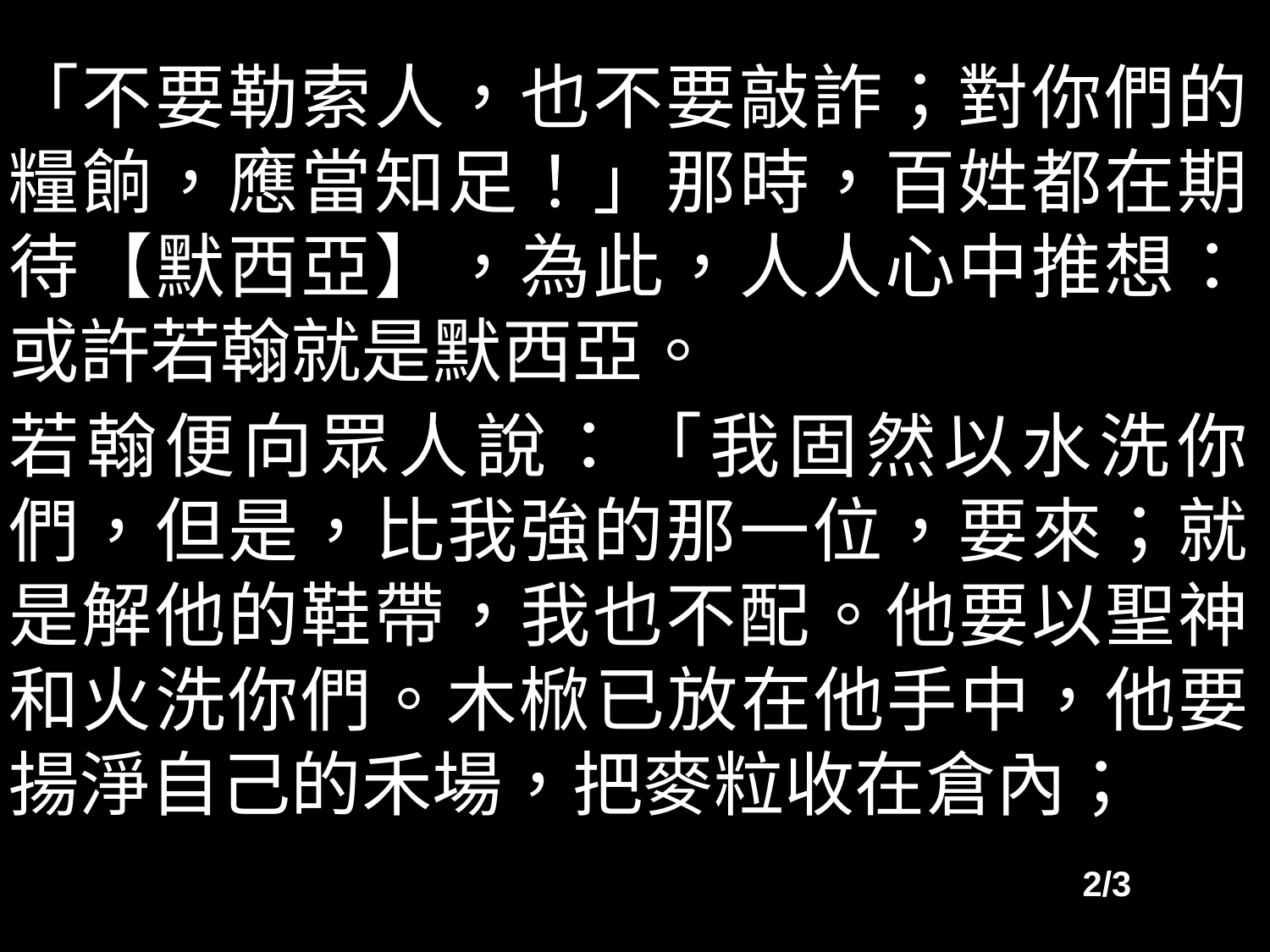

「不要勒索人，也不要敲詐；對你們的糧餉，應當知足！」那時，百姓都在期待【默西亞】，為此，人人心中推想：或許若翰就是默西亞。
若翰便向眾人說：「我固然以水洗你們，但是，比我強的那一位，要來；就是解他的鞋帶，我也不配。他要以聖神和火洗你們。木𣔙已放在他手中，他要揚淨自己的禾場，把麥粒收在倉內；
2/3